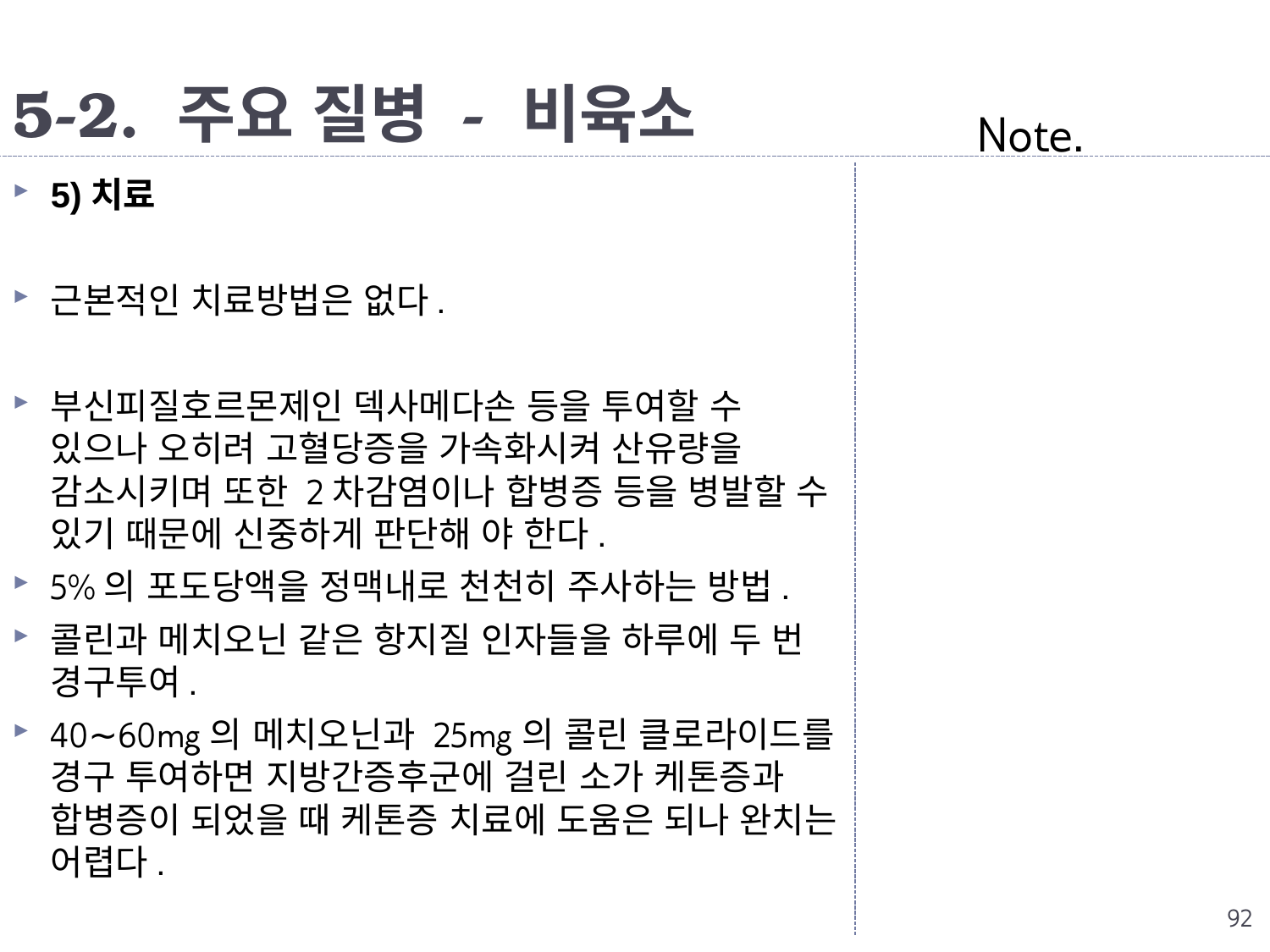

# 5-2. 주요 질병 - 비육소
Note.

5)치료

근본적인 치료방법은 없다.

부신피질호르몬제인 덱사메다손 등을 투여할 수 있으나 오히려 고혈당증을 가속화시켜 산유량을 감소시키며 또한 2차감염이나 합병증 등을 병발할 수 있기 때문에 신중하게 판단해 야 한다.
5%의 포도당액을 정맥내로 천천히 주사하는 방법.
콜린과 메치오닌 같은 항지질 인자들을 하루에 두 번 경구투여.
40∼60mg의 메치오닌과 25mg의 콜린 클로라이드를 경구 투여하면 지방간증후군에 걸린 소가 케톤증과 합병증이 되었을 때 케톤증 치료에 도움은 되나 완치는 어렵다.

92